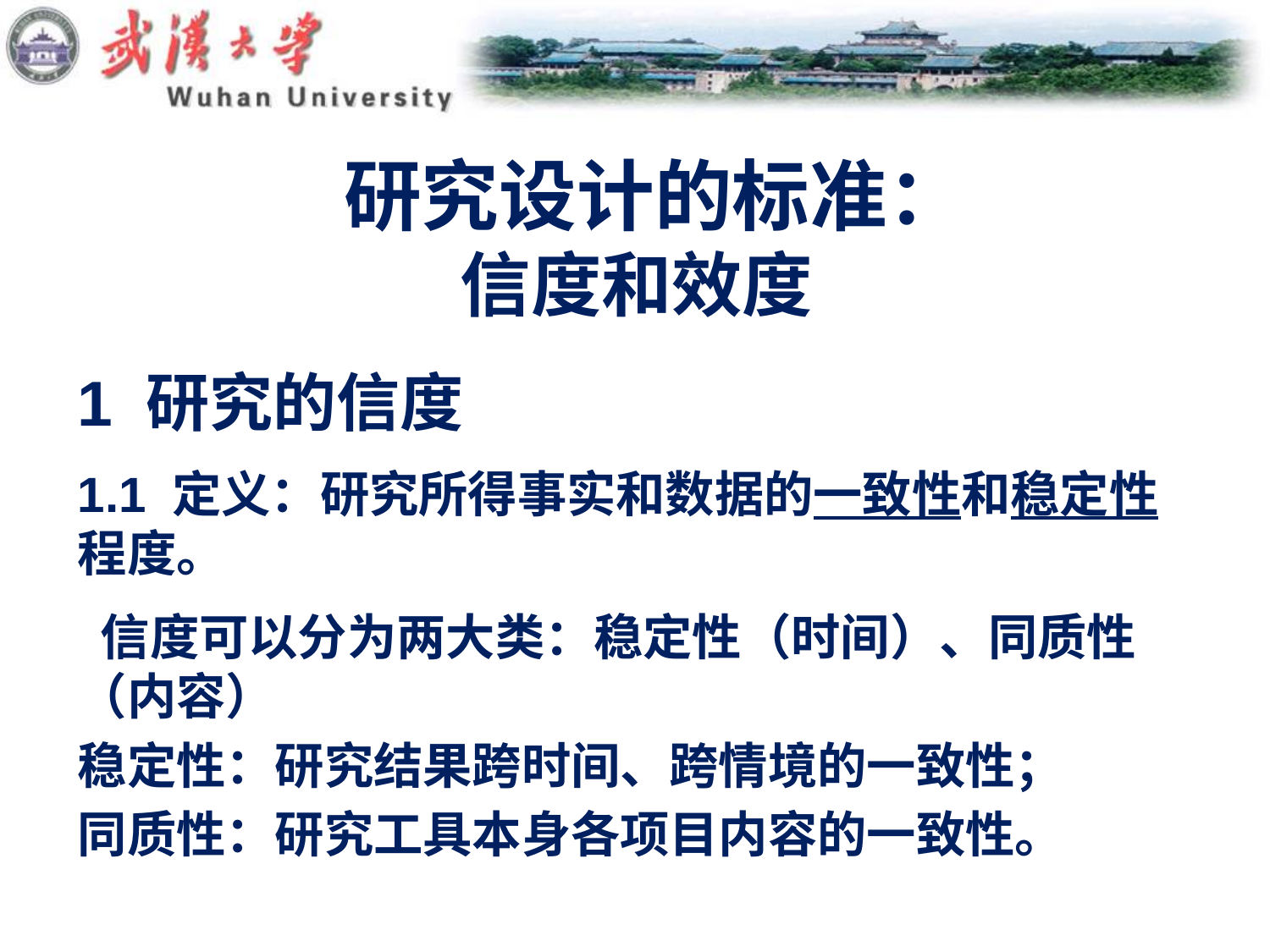

# 研究设计的标准： 信度和效度
1 研究的信度
1.1 定义：研究所得事实和数据的一致性和稳定性程度。
 信度可以分为两大类：稳定性（时间）、同质性（内容）
稳定性：研究结果跨时间、跨情境的一致性；
同质性：研究工具本身各项目内容的一致性。